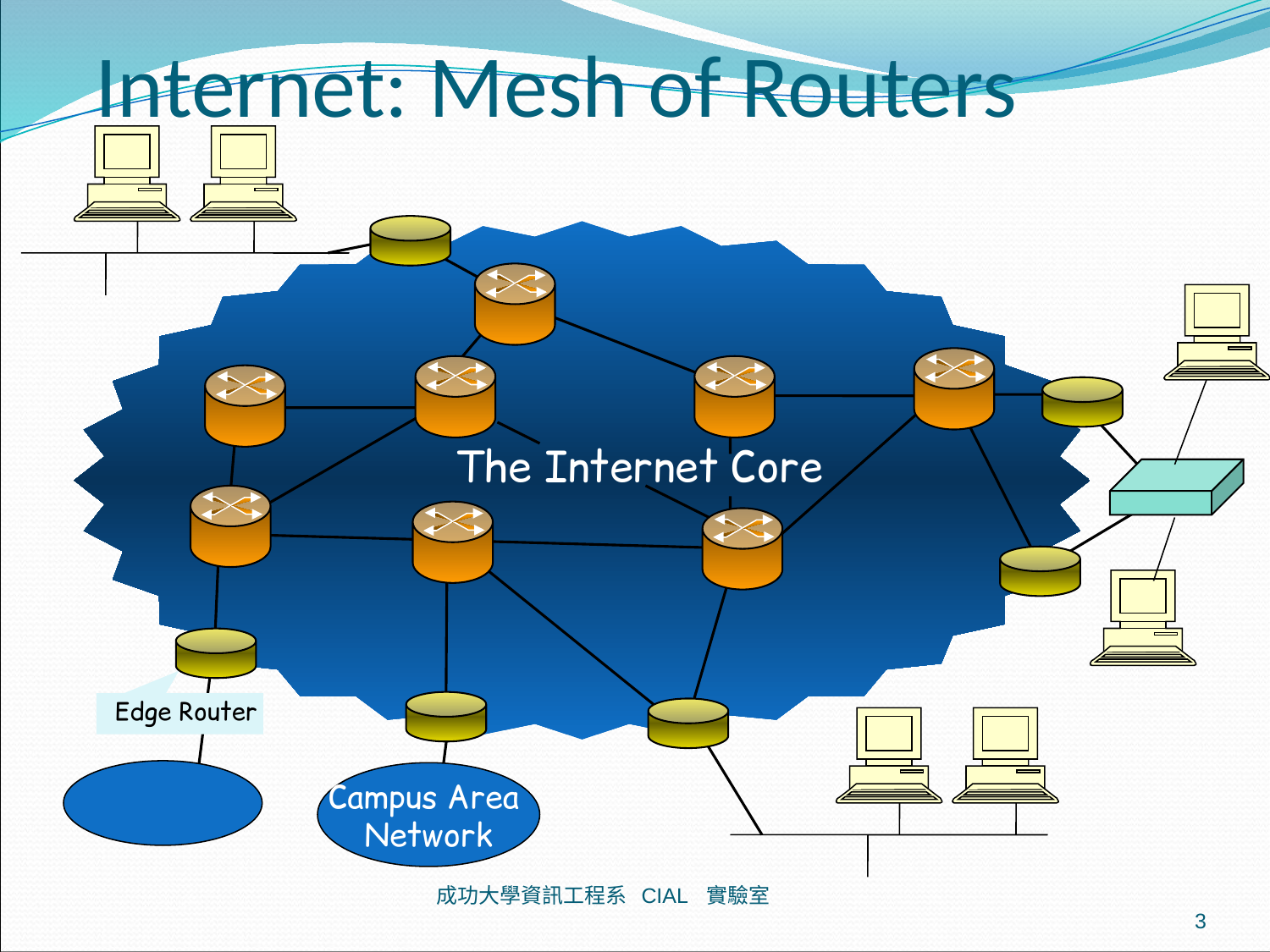

# Internet: Mesh of Routers

The Internet Core

Edge Router

Campus Area
Network

成功大學資訊工程系  CIAL 實驗室

3